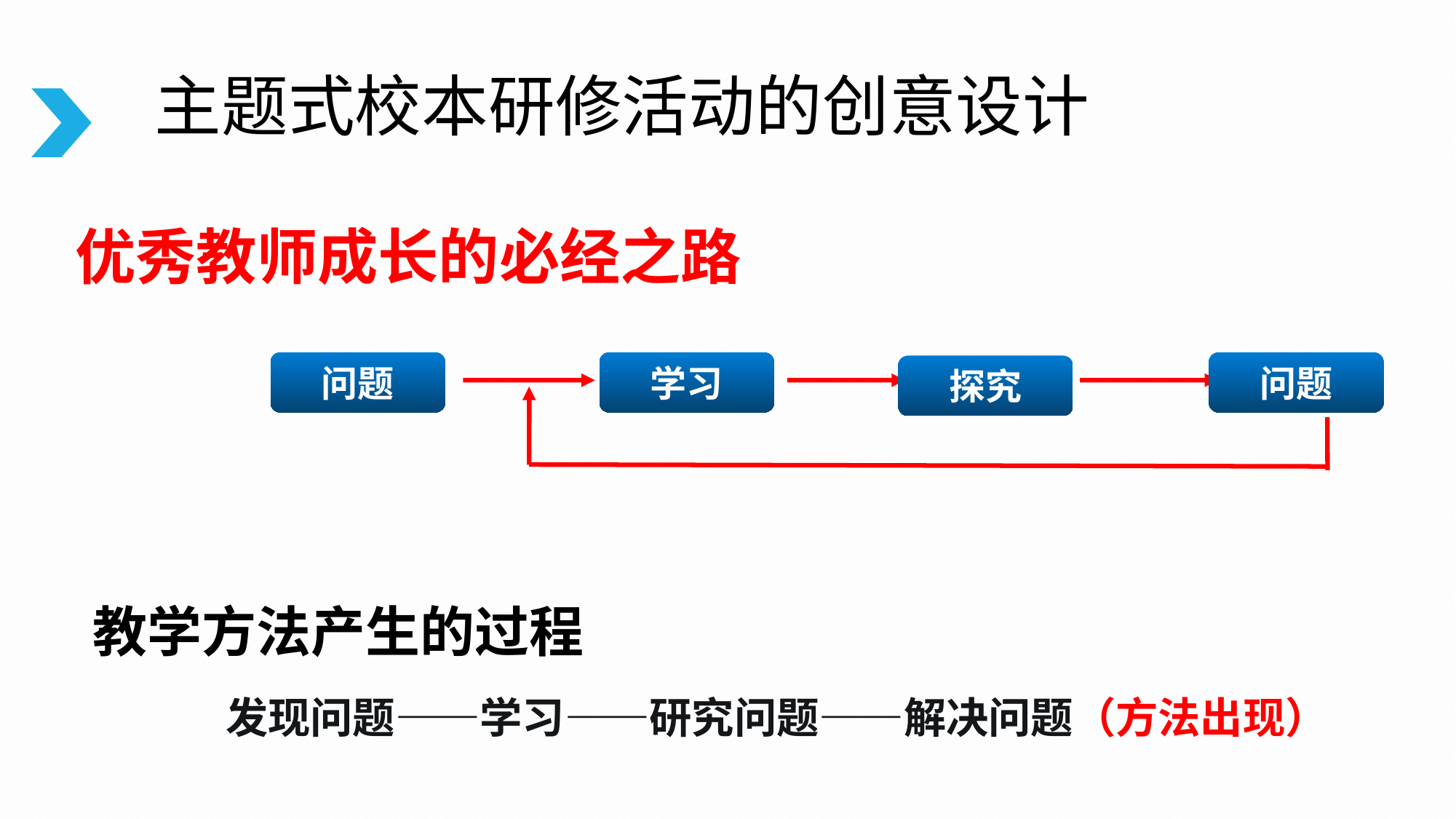

主题式校本研修活动的创意设计
优秀教师成长的必经之路
问题
学习
问题
探究

教学方法产生的过程
发现问题——学习——研究问题——解决问题（方法出现）